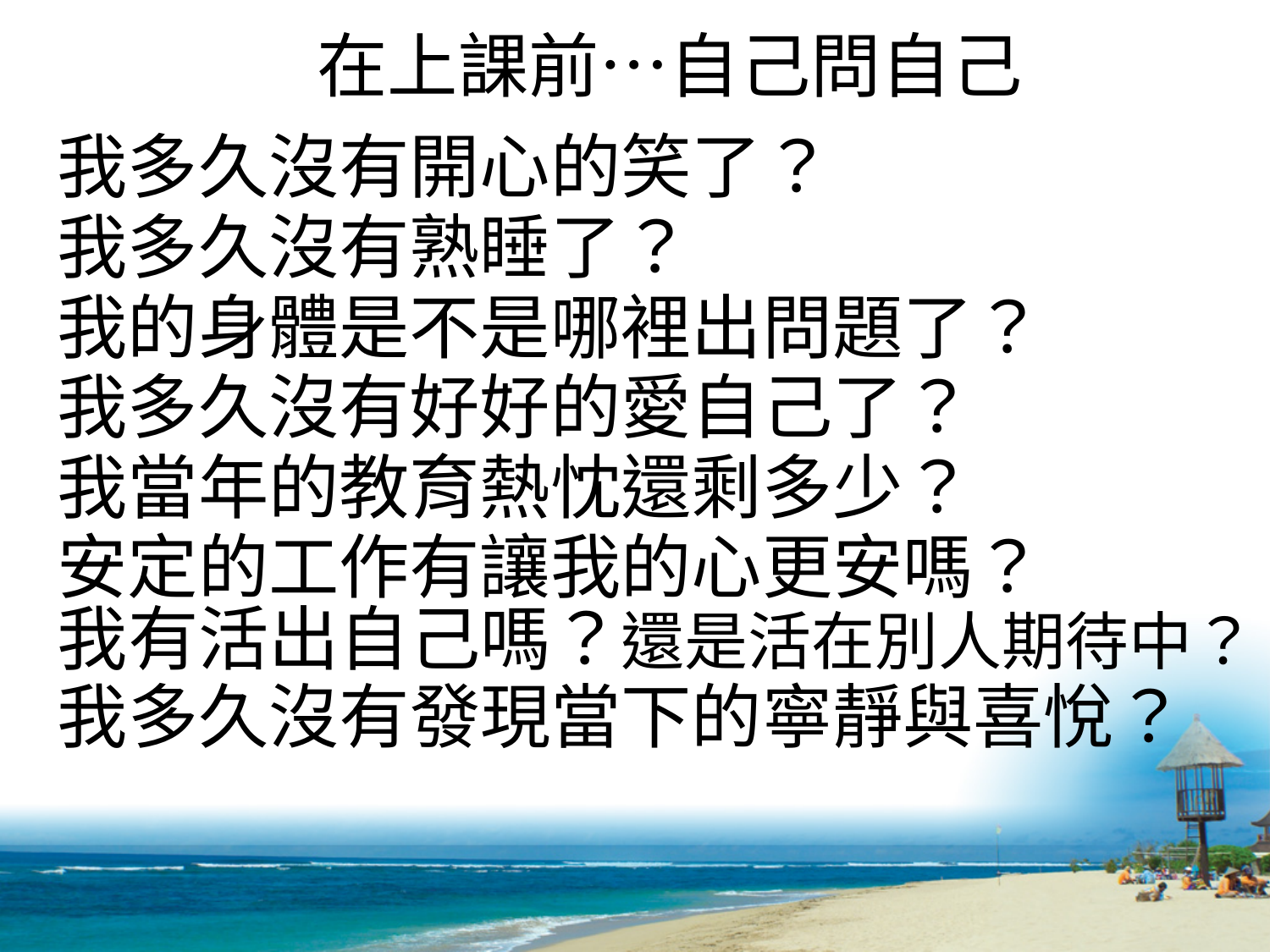

在上課前…自己問自己
我多久沒有開心的笑了？
我多久沒有熟睡了？
我的身體是不是哪裡出問題了？
我多久沒有好好的愛自己了？
我當年的教育熱忱還剩多少？
安定的工作有讓我的心更安嗎？
我有活出自己嗎？還是活在別人期待中？
我多久沒有發現當下的寧靜與喜悅？